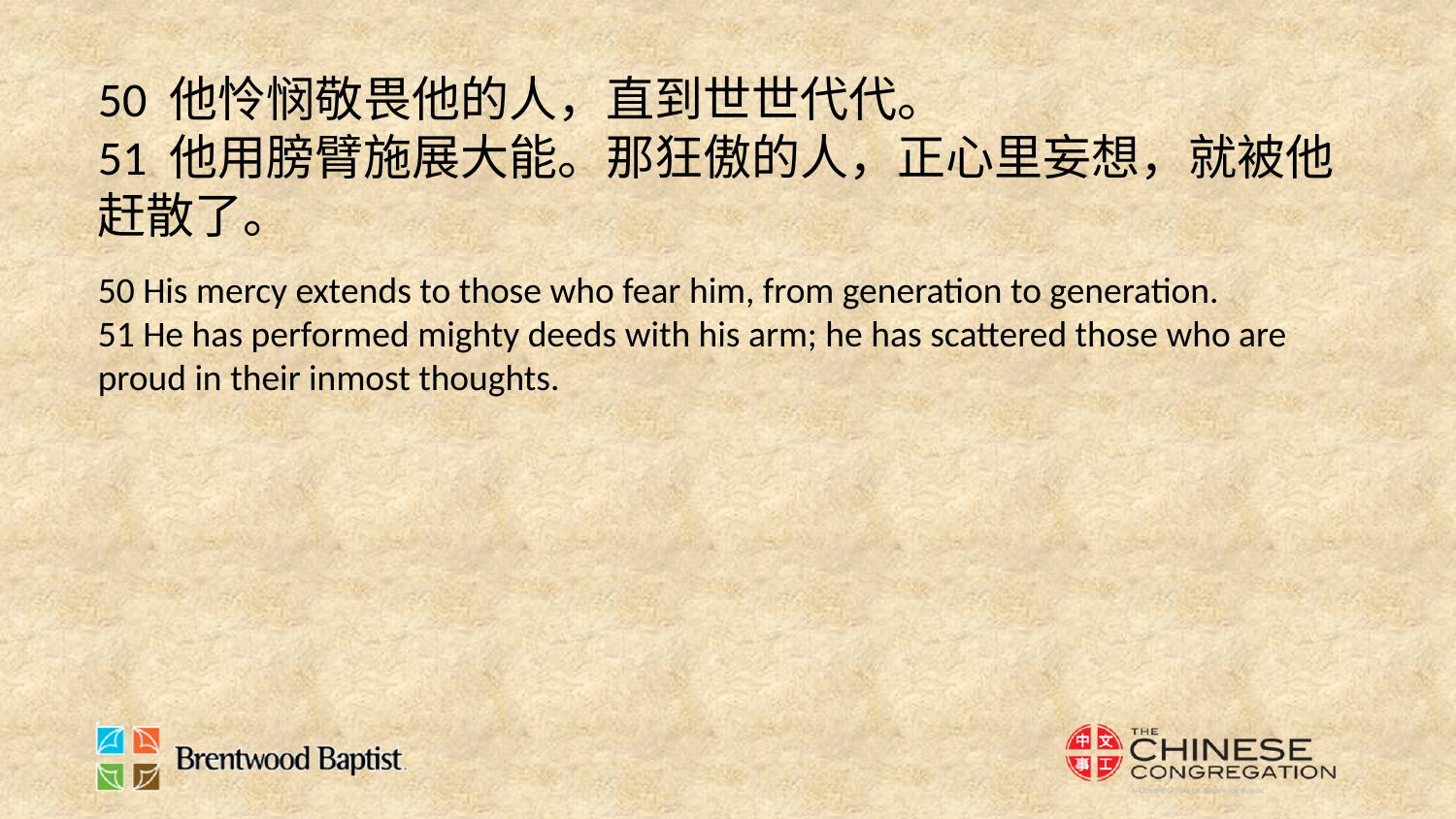

50 他怜悯敬畏他的人，直到世世代代。
51 他用膀臂施展大能。那狂傲的人，正心里妄想，就被他赶散了。

50 His mercy extends to those who fear him, from generation to generation.
51 He has performed mighty deeds with his arm; he has scattered those who are proud in their inmost thoughts.